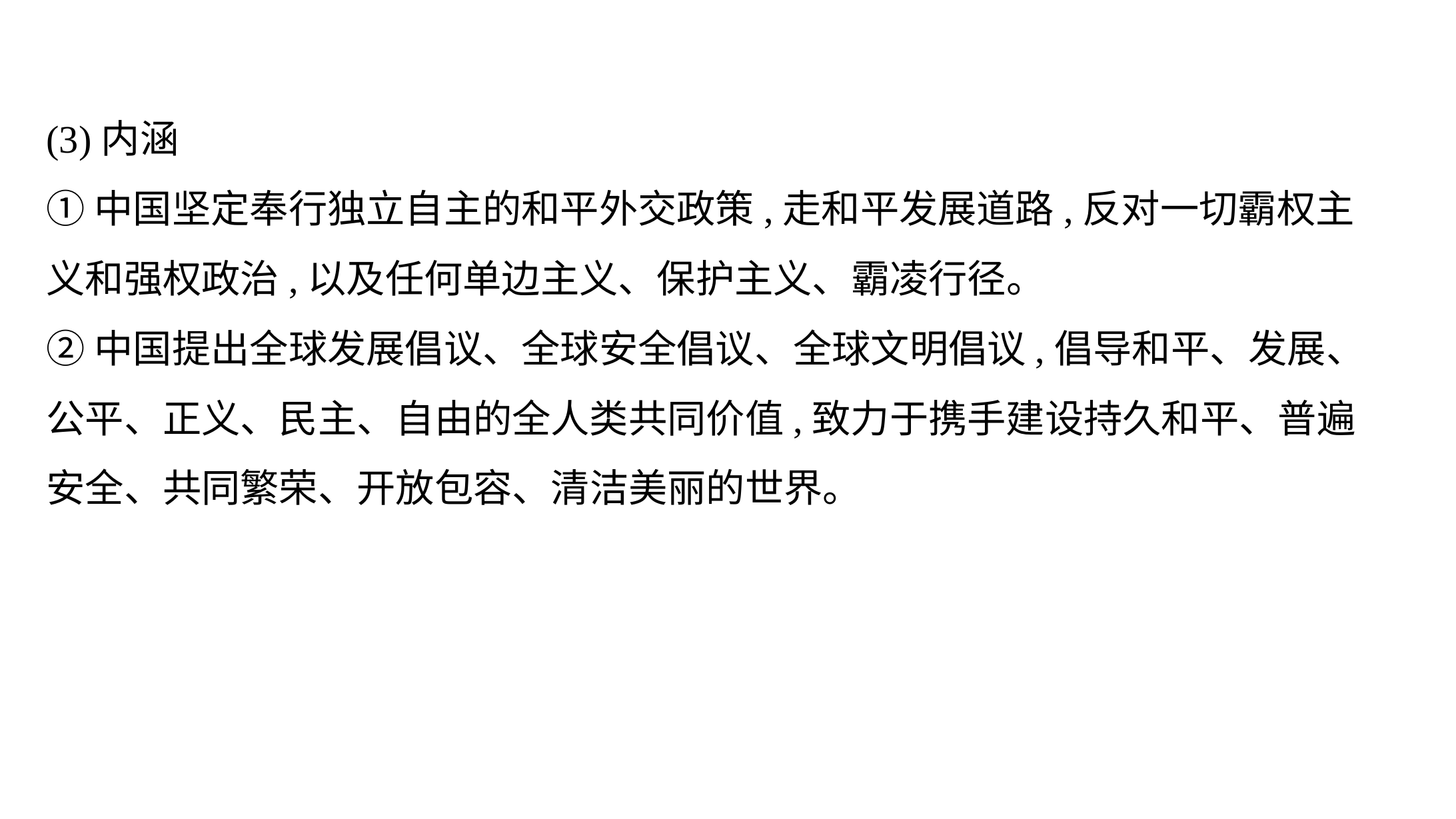

(3)内涵
①中国坚定奉行独立自主的和平外交政策,走和平发展道路,反对一切霸权主义和强权政治,以及任何单边主义、保护主义、霸凌行径。
②中国提出全球发展倡议、全球安全倡议、全球文明倡议,倡导和平、发展、公平、正义、民主、自由的全人类共同价值,致力于携手建设持久和平、普遍安全、共同繁荣、开放包容、清洁美丽的世界。